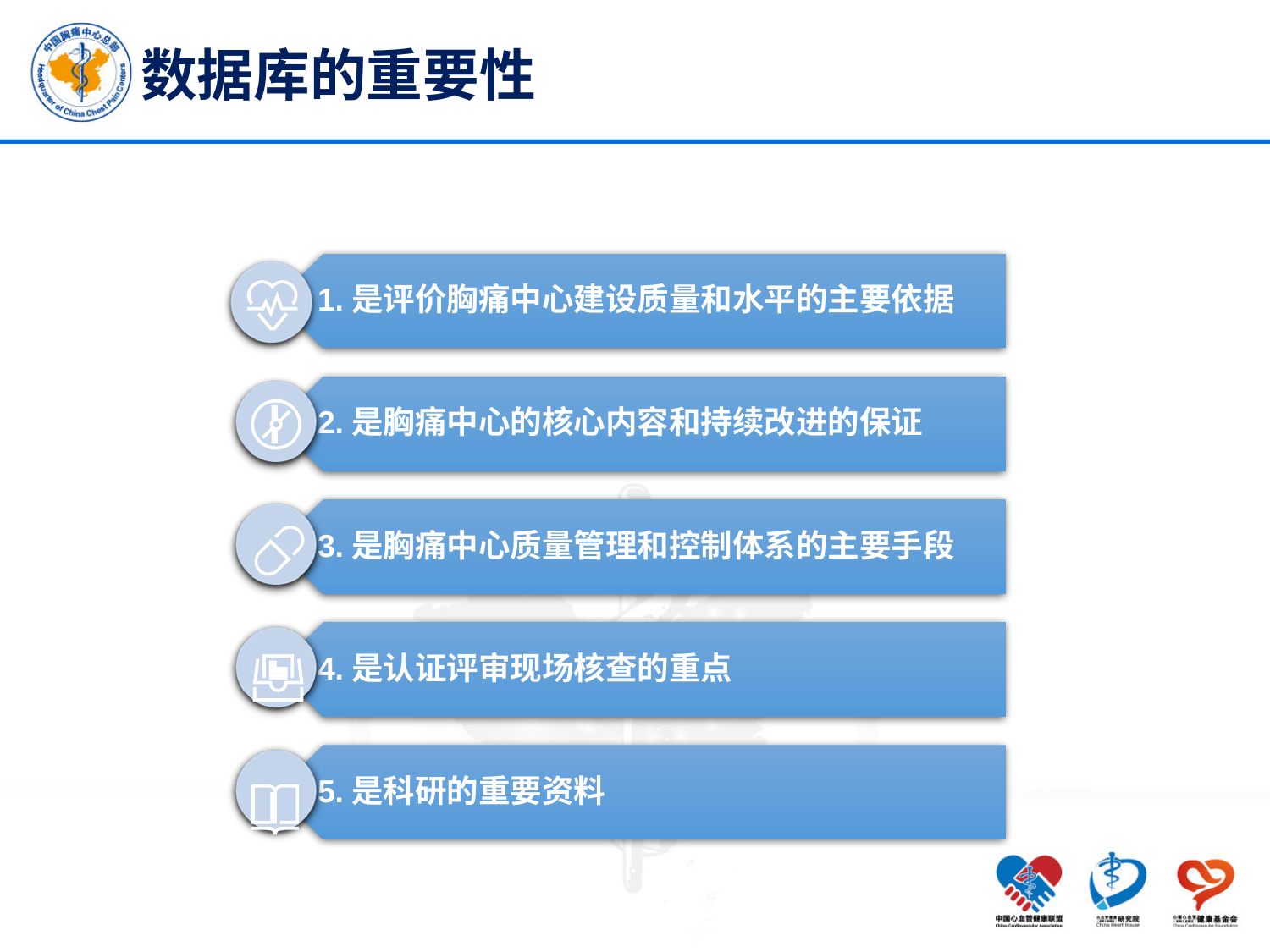

# 数据库的重要性
1.是评价胸痛中心建设质量和水平的主要依据
2.是胸痛中心的核心内容和持续改进的保证
3.是胸痛中心质量管理和控制体系的主要手段
4.是认证评审现场核查的重点
5.是科研的重要资料